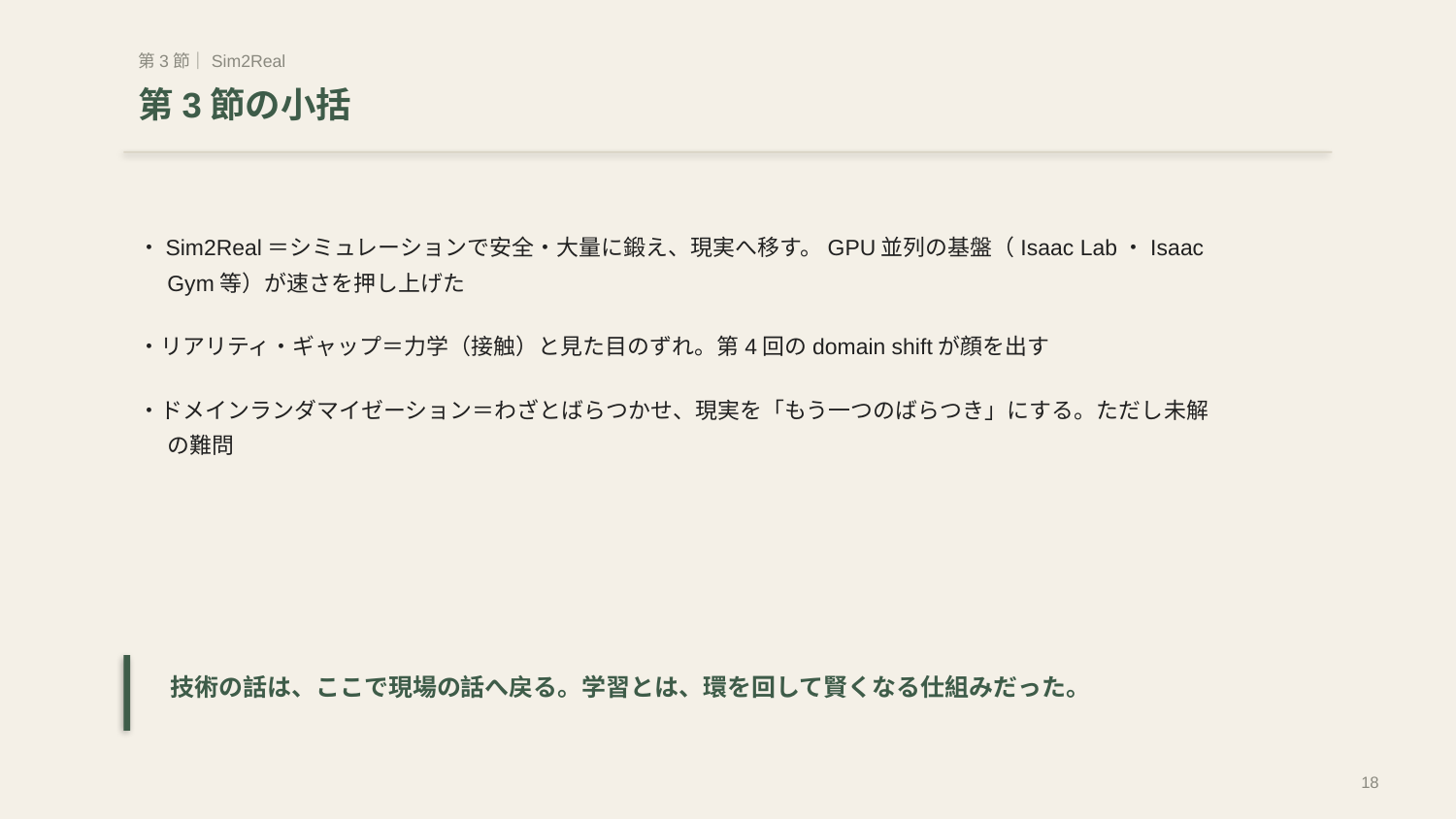

第3節｜Sim2Real
第3節の小括

・Sim2Real＝シミュレーションで安全・大量に鍛え、現実へ移す。GPU並列の基盤（Isaac Lab・Isaac Gym等）が速さを押し上げた
・リアリティ・ギャップ＝力学（接触）と見た目のずれ。第4回のdomain shiftが顔を出す
・ドメインランダマイゼーション＝わざとばらつかせ、現実を「もう一つのばらつき」にする。ただし未解の難問

技術の話は、ここで現場の話へ戻る。学習とは、環を回して賢くなる仕組みだった。
18